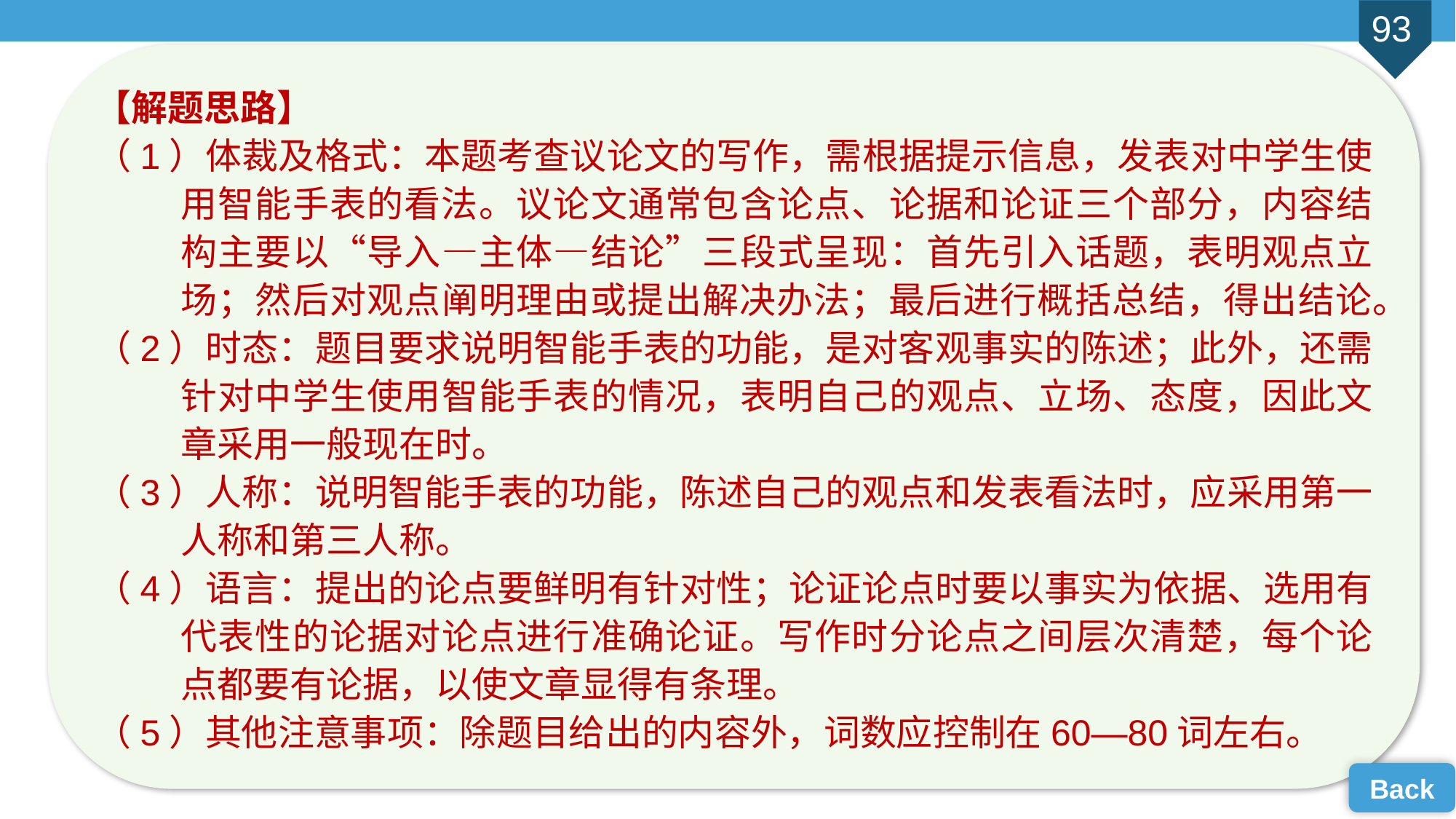

【解题思路】
（1）体裁及格式：本题考查议论文的写作，需根据提示信息，发表对中学生使用智能手表的看法。议论文通常包含论点、论据和论证三个部分，内容结构主要以“导入—主体—结论”三段式呈现：首先引入话题，表明观点立场；然后对观点阐明理由或提出解决办法；最后进行概括总结，得出结论。
（2）时态：题目要求说明智能手表的功能，是对客观事实的陈述；此外，还需针对中学生使用智能手表的情况，表明自己的观点、立场、态度，因此文章采用一般现在时。
（3）人称：说明智能手表的功能，陈述自己的观点和发表看法时，应采用第一人称和第三人称。
（4）语言：提出的论点要鲜明有针对性；论证论点时要以事实为依据、选用有代表性的论据对论点进行准确论证。写作时分论点之间层次清楚，每个论点都要有论据，以使文章显得有条理。
（5）其他注意事项：除题目给出的内容外，词数应控制在60—80词左右。
Back